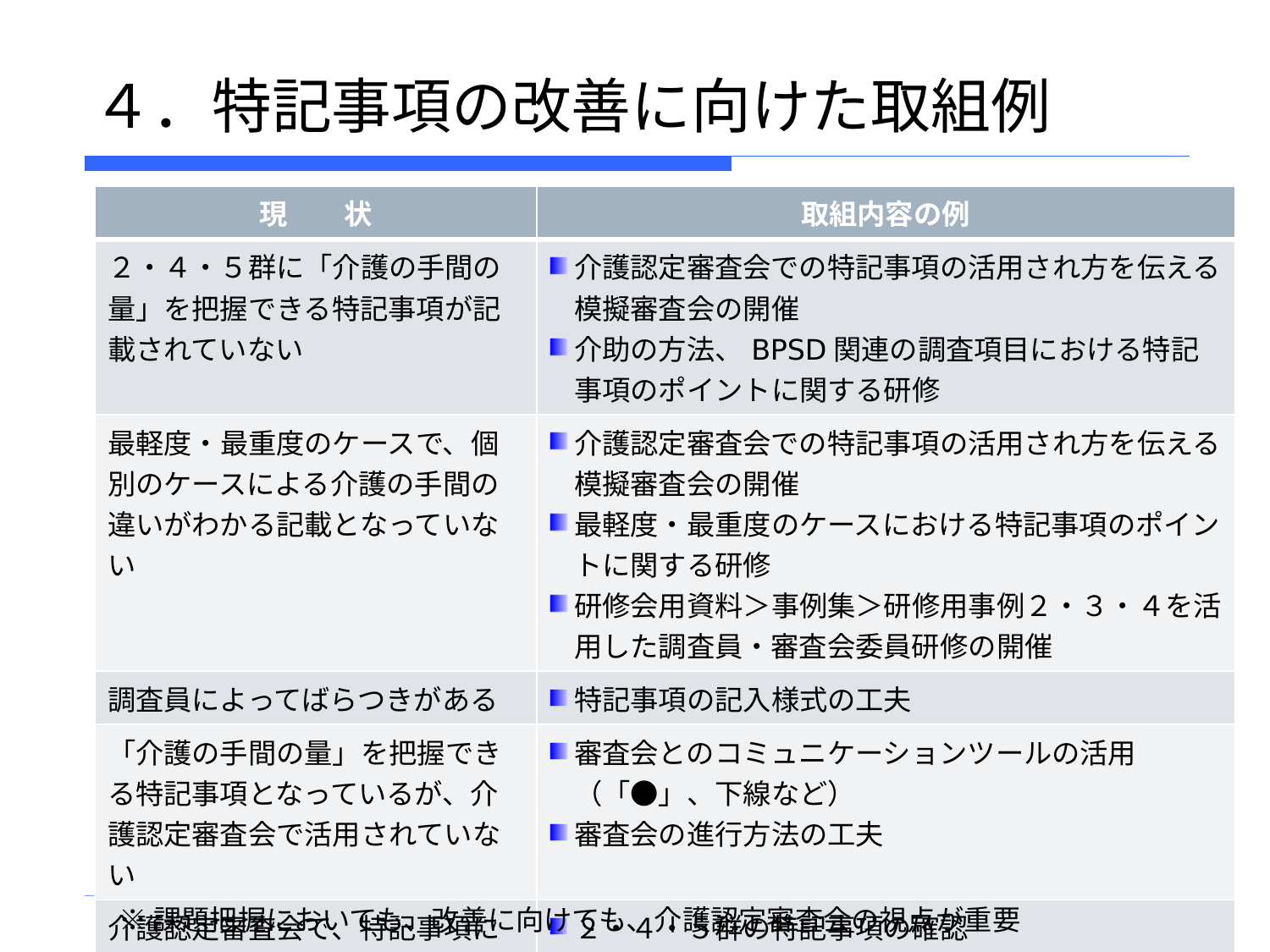

# ４．特記事項の改善に向けた取組例
| 現　　状 | 取組内容の例 |
| --- | --- |
| ２・４・５群に「介護の手間の量」を把握できる特記事項が記載されていない | 介護認定審査会での特記事項の活用され方を伝える模擬審査会の開催 介助の方法、BPSD関連の調査項目における特記事項のポイントに関する研修 |
| 最軽度・最重度のケースで、個別のケースによる介護の手間の違いがわかる記載となっていない | 介護認定審査会での特記事項の活用され方を伝える模擬審査会の開催 最軽度・最重度のケースにおける特記事項のポイントに関する研修 研修会用資料＞事例集＞研修用事例２・３・４を活用した調査員・審査会委員研修の開催 |
| 調査員によってばらつきがある | 特記事項の記入様式の工夫 |
| 「介護の手間の量」を把握できる特記事項となっているが、介護認定審査会で活用されていない | 審査会とのコミュニケーションツールの活用（「●」、下線など） 審査会の進行方法の工夫 |
| 介護認定審査会で、特記事項に基づく議論、一次判定の変更が行われていない（ケースが一部ある） | ２・４・５群の特記事項の確認 議論が滞るケースとそのケースの特記事項の記載内容の確認 |
※課題把握においても、改善に向けても、介護認定審査会の視点が重要